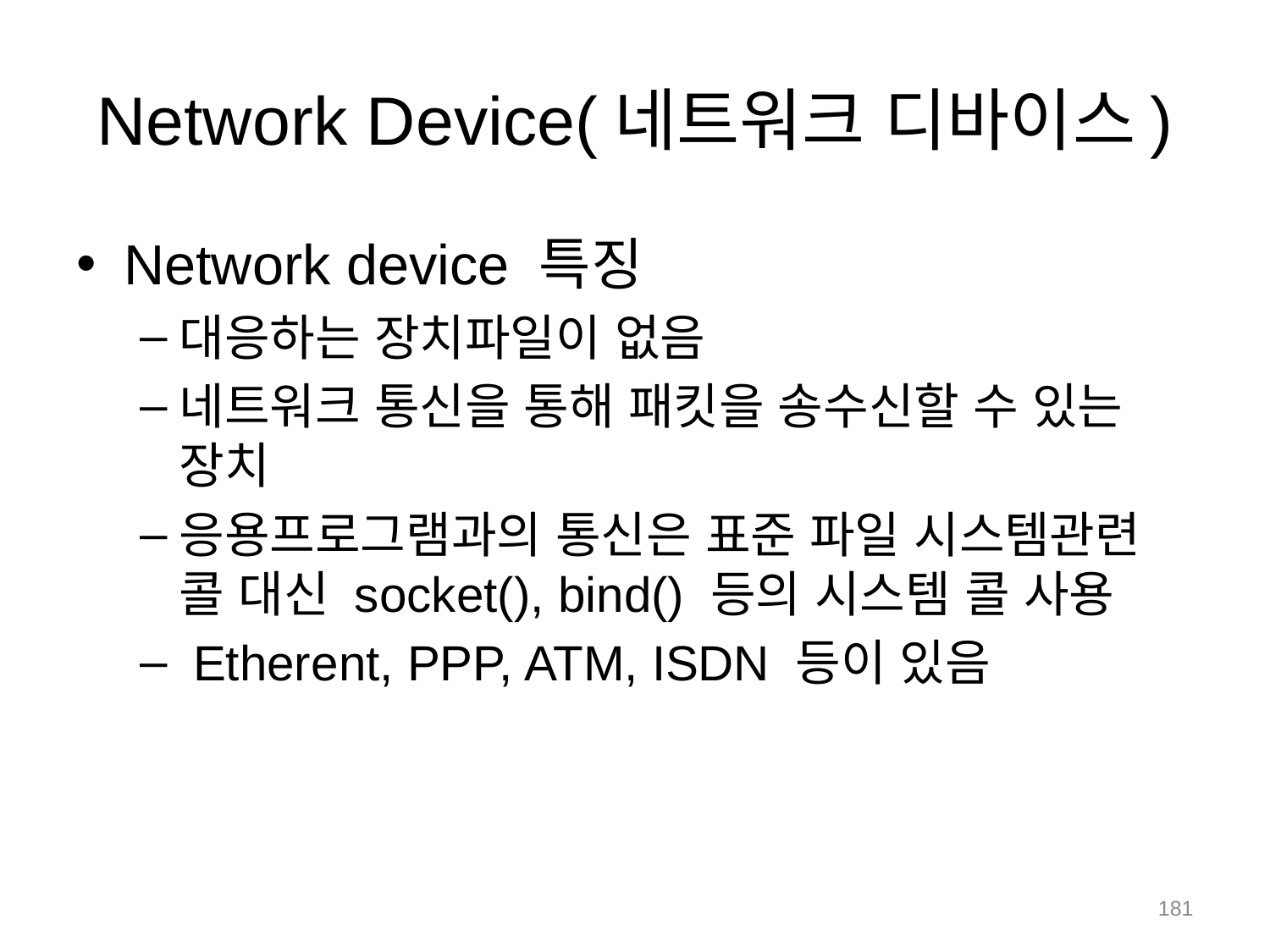

# Network Device(네트워크 디바이스)
Network device 특징
대응하는 장치파일이 없음
네트워크 통신을 통해 패킷을 송수신할 수 있는 장치
응용프로그램과의 통신은 표준 파일 시스템관련 콜 대신 socket(), bind() 등의 시스템 콜 사용
 Etherent, PPP, ATM, ISDN 등이 있음
181